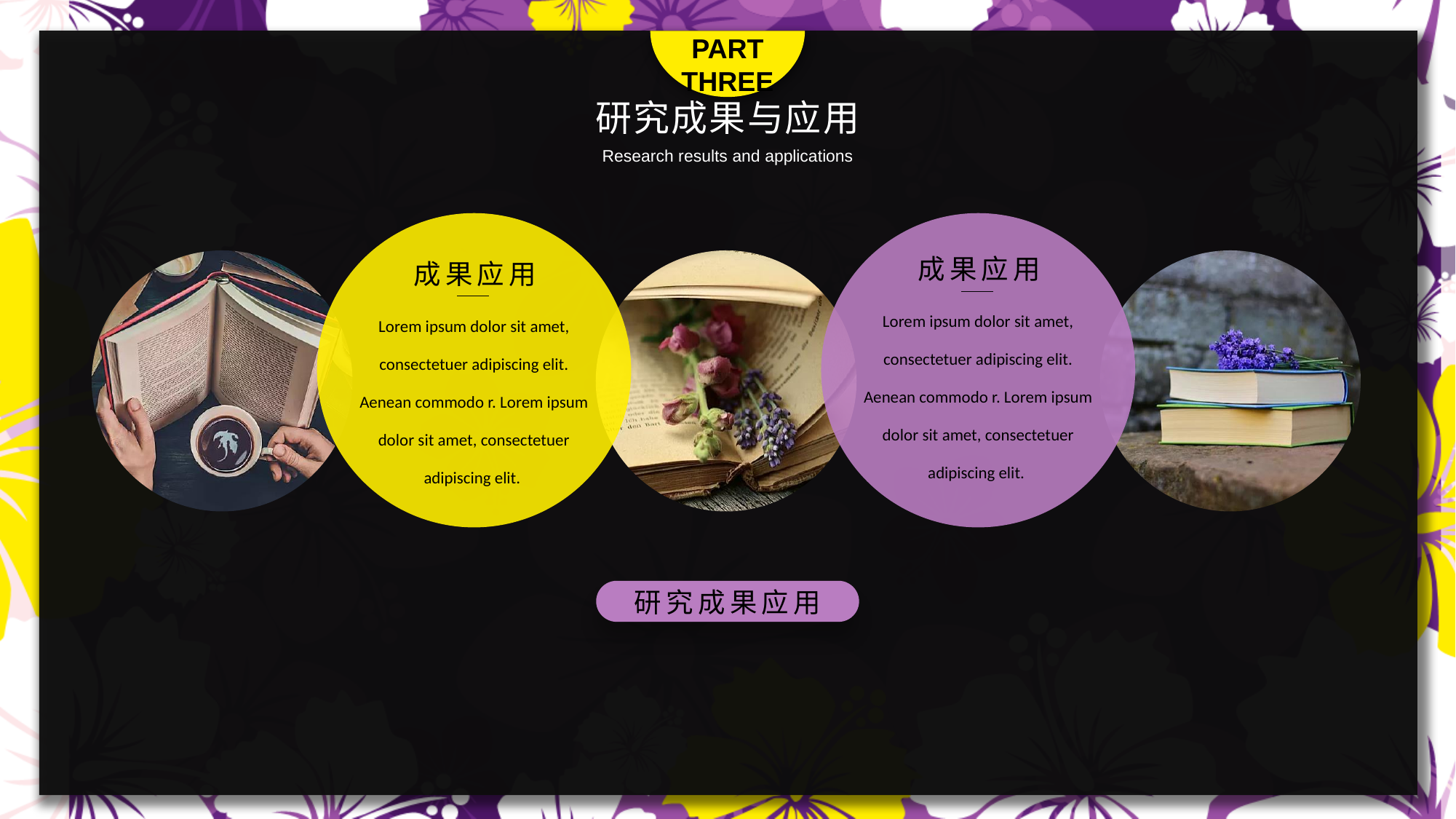

PART THREE
研究成果与应用
Research results and applications

成果应用
Lorem ipsum dolor sit amet, consectetuer adipiscing elit. Aenean commodo r. Lorem ipsum dolor sit amet, consectetuer adipiscing elit.

成果应用
Lorem ipsum dolor sit amet, consectetuer adipiscing elit. Aenean commodo r. Lorem ipsum dolor sit amet, consectetuer adipiscing elit.

研究成果应用